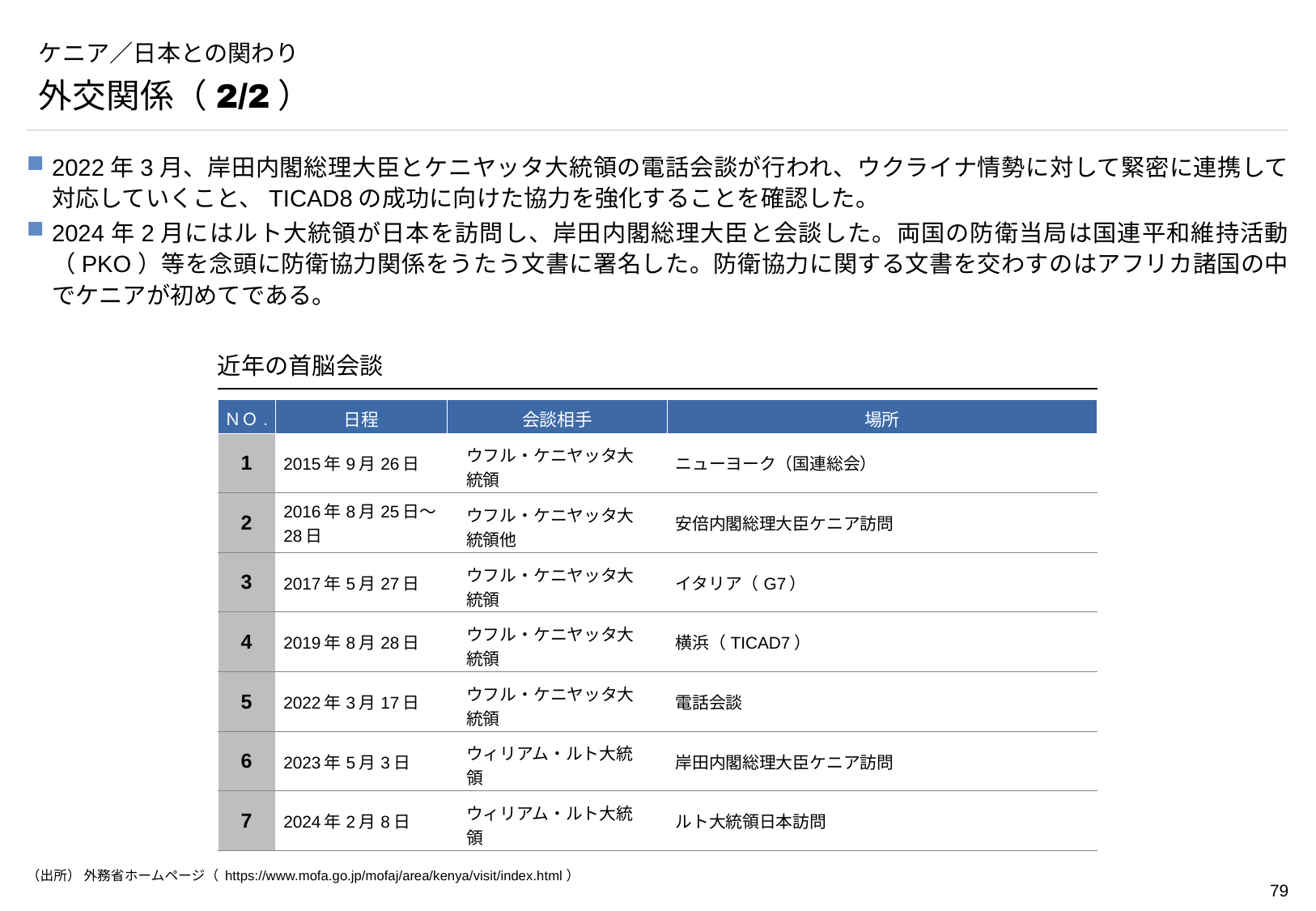

# ケニア／日本との関わり
外交関係（2/2）
2022年3月、岸田内閣総理大臣とケニヤッタ大統領の電話会談が行われ、ウクライナ情勢に対して緊密に連携して対応していくこと、TICAD8の成功に向けた協力を強化することを確認した。
2024年2月にはルト大統領が日本を訪問し、岸田内閣総理大臣と会談した。両国の防衛当局は国連平和維持活動（PKO）等を念頭に防衛協力関係をうたう文書に署名した。防衛協力に関する文書を交わすのはアフリカ諸国の中でケニアが初めてである。
近年の首脳会談
| ＮＯ. | 日程 | 会談相手 | 場所 |
| --- | --- | --- | --- |
| 1 | 2015年9月26日 | ウフル・ケニヤッタ大統領 | ニューヨーク（国連総会） |
| 2 | 2016年8月25日～28日 | ウフル・ケニヤッタ大統領他 | 安倍内閣総理大臣ケニア訪問 |
| 3 | 2017年5月27日 | ウフル・ケニヤッタ大統領 | イタリア（G7） |
| 4 | 2019年8月28日 | ウフル・ケニヤッタ大統領 | 横浜（TICAD7） |
| 5 | 2022年3月17日 | ウフル・ケニヤッタ大統領 | 電話会談 |
| 6 | 2023年5月3日 | ウィリアム・ルト大統領 | 岸田内閣総理大臣ケニア訪問 |
| 7 | 2024年2月8日 | ウィリアム・ルト大統領 | ルト大統領日本訪問 |
（出所） 外務省ホームページ（ https://www.mofa.go.jp/mofaj/area/kenya/visit/index.html）